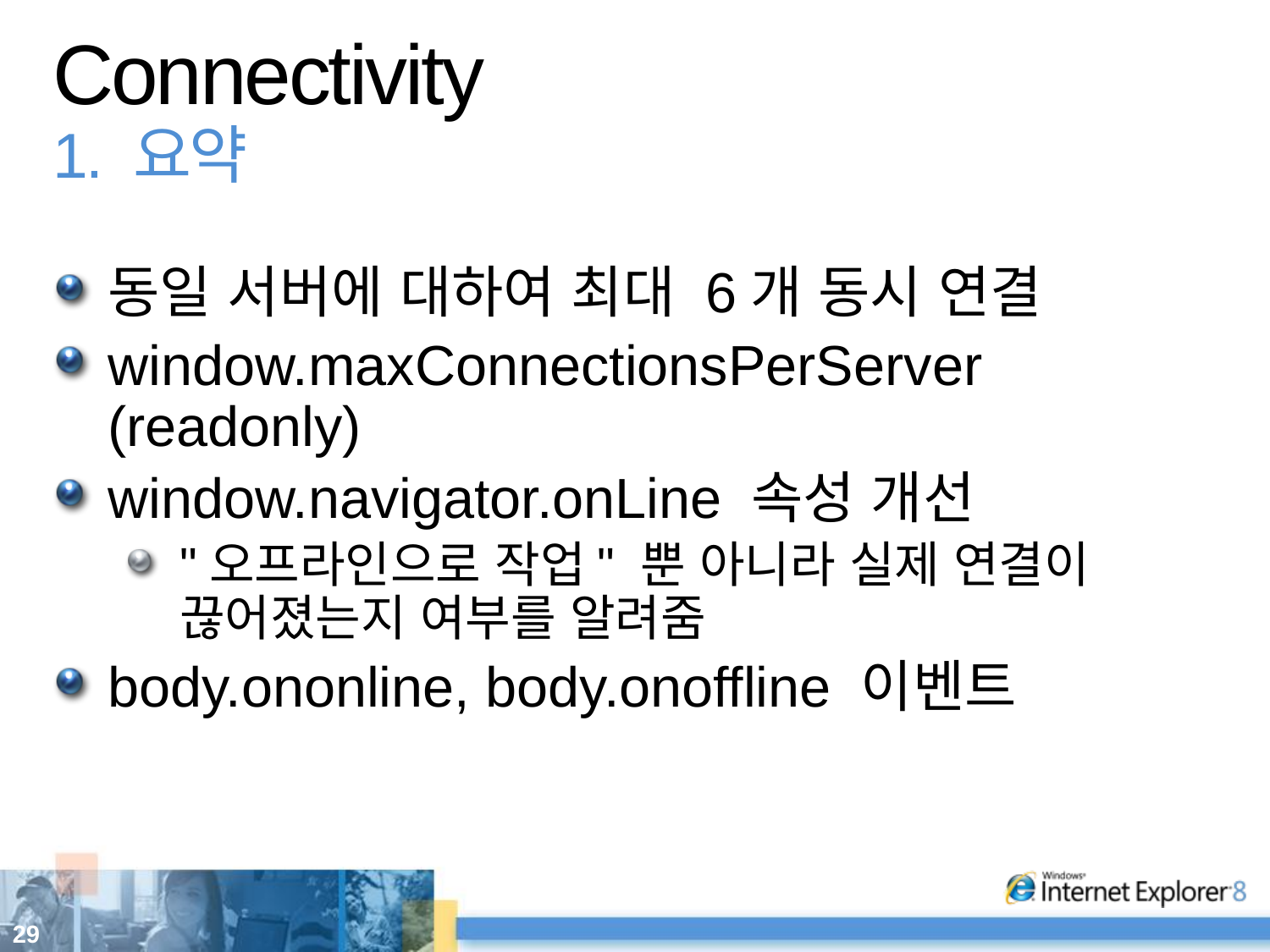

# Connectivity 1. 요약
동일 서버에 대하여 최대 6개 동시 연결
window.maxConnectionsPerServer
(readonly)
window.navigator.onLine 속성 개선
"오프라인으로 작업" 뿐 아니라 실제 연결이 끊어졌는지 여부를 알려줌
body.ononline, body.onoffline 이벤트